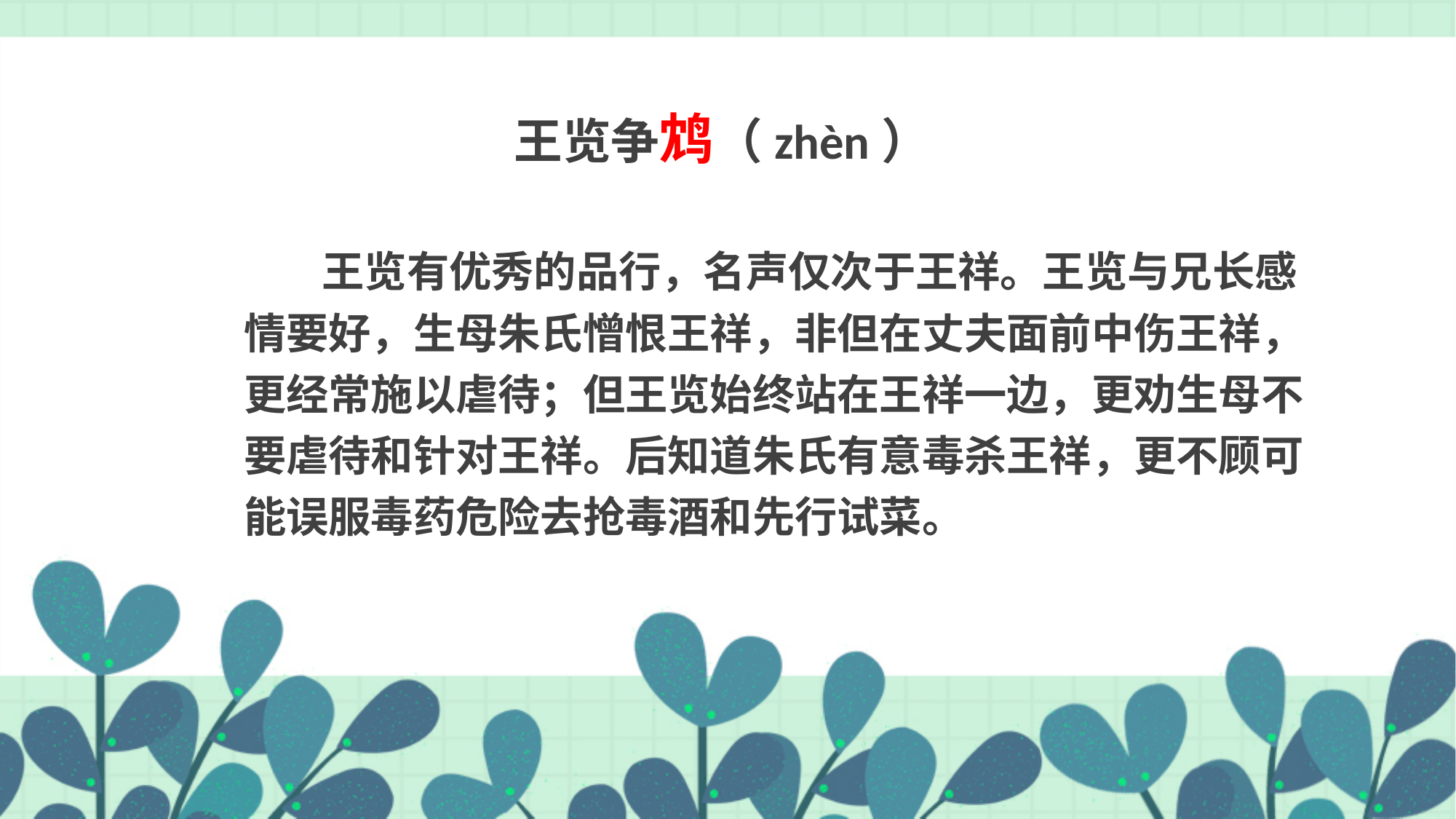

王览争鸩（zhèn）
      王览有优秀的品行，名声仅次于王祥。王览与兄长感情要好，生母朱氏憎恨王祥，非但在丈夫面前中伤王祥，更经常施以虐待；但王览始终站在王祥一边，更劝生母不要虐待和针对王祥。后知道朱氏有意毒杀王祥，更不顾可能误服毒药危险去抢毒酒和先行试菜。